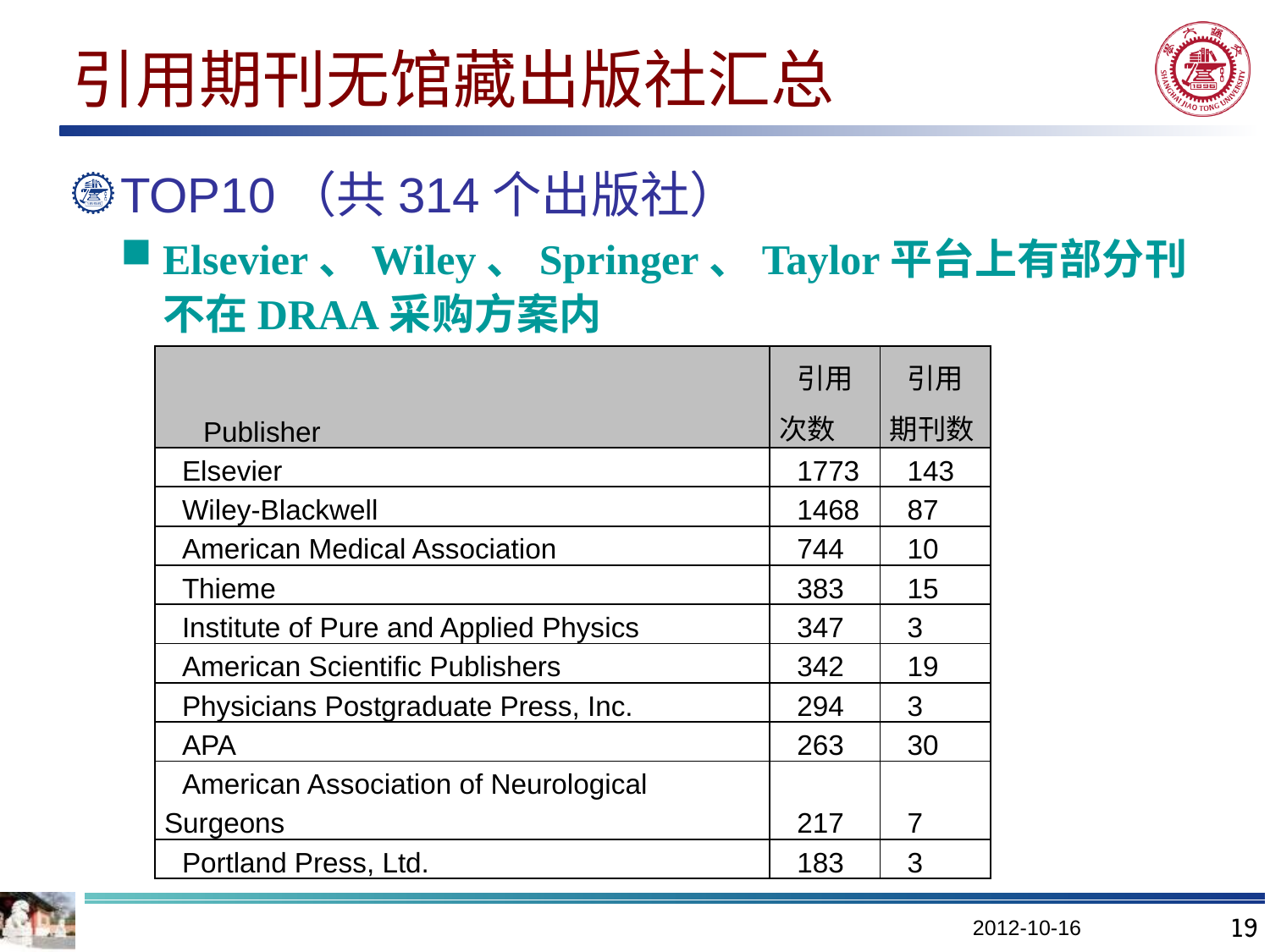

# 引用期刊无馆藏出版社汇总
TOP10（共314个出版社）
Elsevier、Wiley、Springer、Taylor平台上有部分刊不在DRAA采购方案内

| Publisher | 引用次数 | 引用期刊数 |
| --- | --- | --- |
| Elsevier | 1773 | 143 |
| Wiley-Blackwell | 1468 | 87 |
| American Medical Association | 744 | 10 |
| Thieme | 383 | 15 |
| Institute of Pure and Applied Physics | 347 | 3 |
| American Scientific Publishers | 342 | 19 |
| Physicians Postgraduate Press, Inc. | 294 | 3 |
| APA | 263 | 30 |
| American Association of Neurological Surgeons | 217 | 7 |
| Portland Press, Ltd. | 183 | 3 |
2012-10-16
19